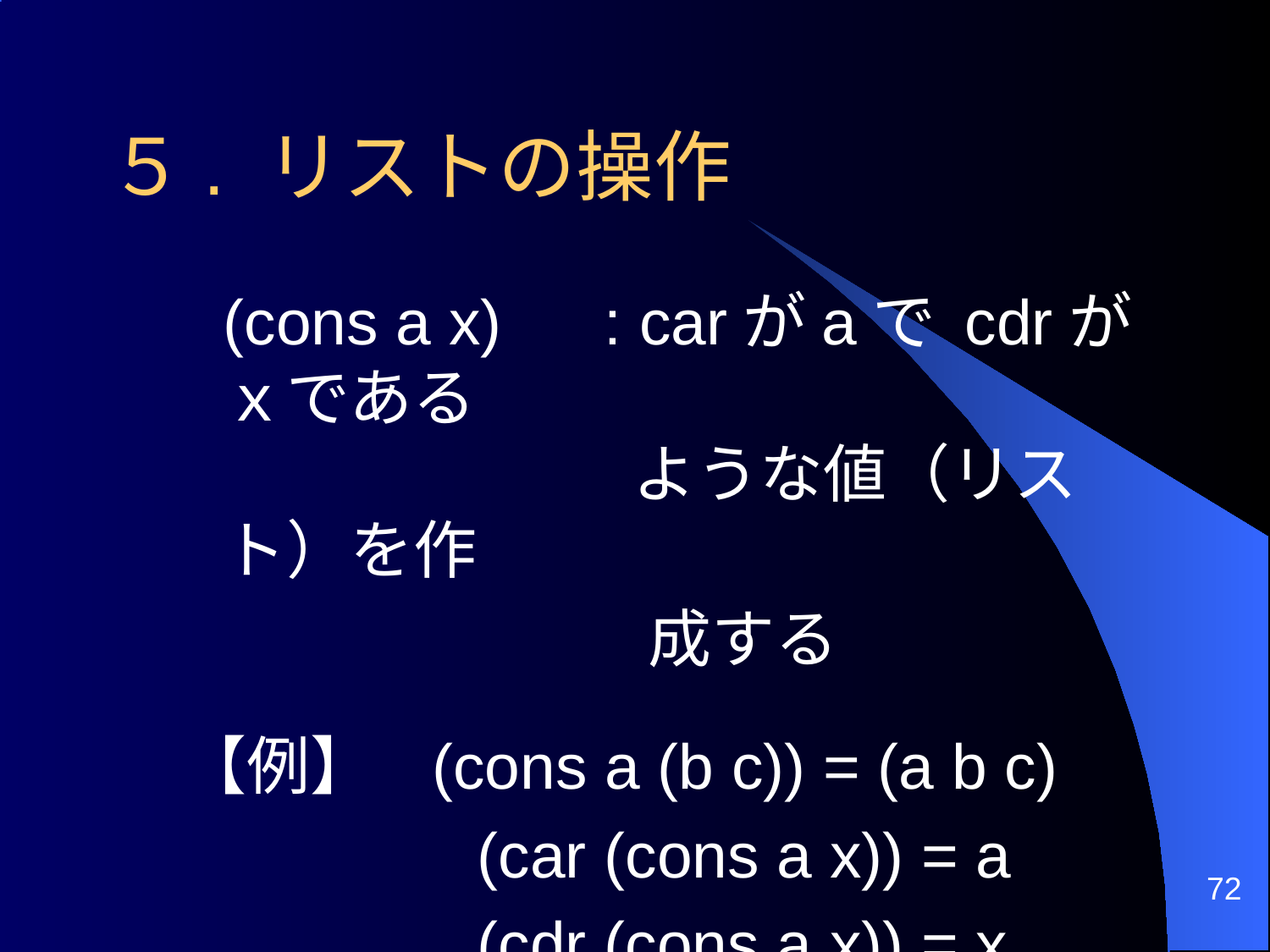

５. リストの操作
	(cons a x)	: carがaで cdrがｘである
			  ような値（リスト）を作
				  成する
【例】   (cons a (b c)) = (a b c)
			(car (cons a x)) = a
			(cdr (cons a x)) = x
72